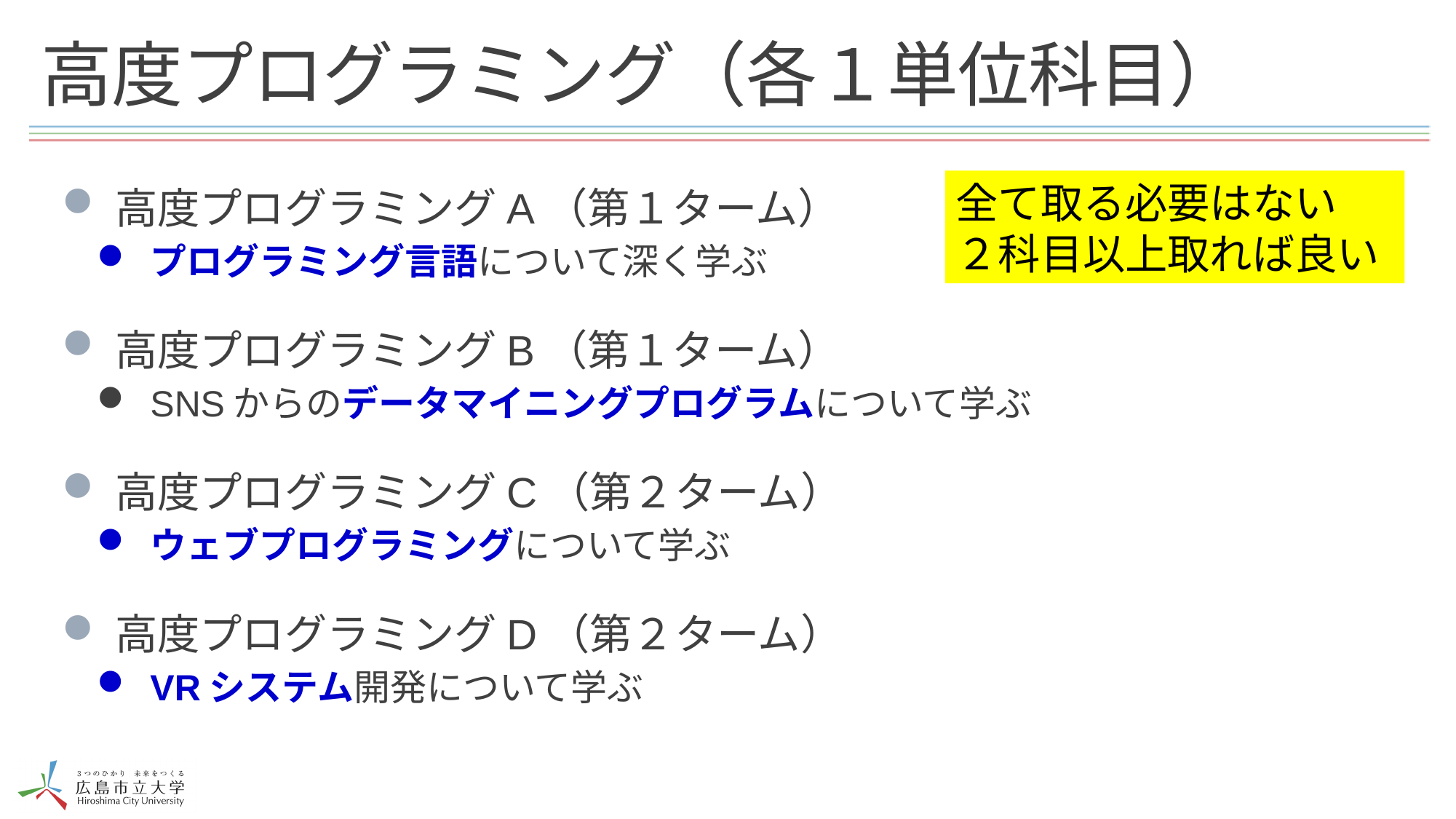

# 高度プログラミング（各１単位科目）
高度プログラミングA（第１ターム）
プログラミング言語について深く学ぶ
高度プログラミングB（第１ターム）
SNSからのデータマイニングプログラムについて学ぶ
高度プログラミングC（第２ターム）
ウェブプログラミングについて学ぶ
高度プログラミングD（第２ターム）
VRシステム開発について学ぶ
全て取る必要はない
２科目以上取れば良い